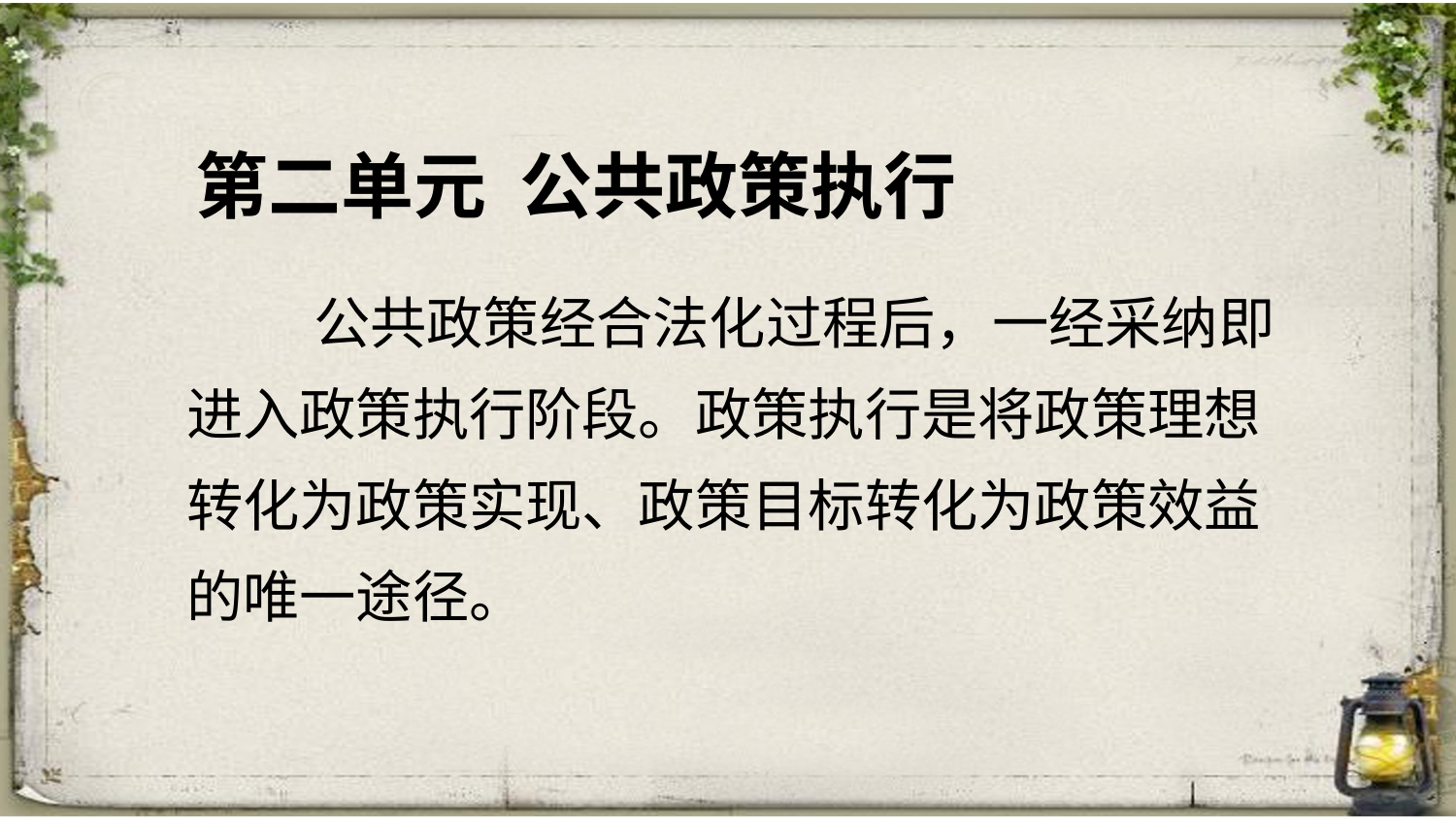

第二单元  公共政策执行
         公共政策经合法化过程后，一经采纳即进入政策执行阶段。政策执行是将政策理想转化为政策实现、政策目标转化为政策效益的唯一途径。